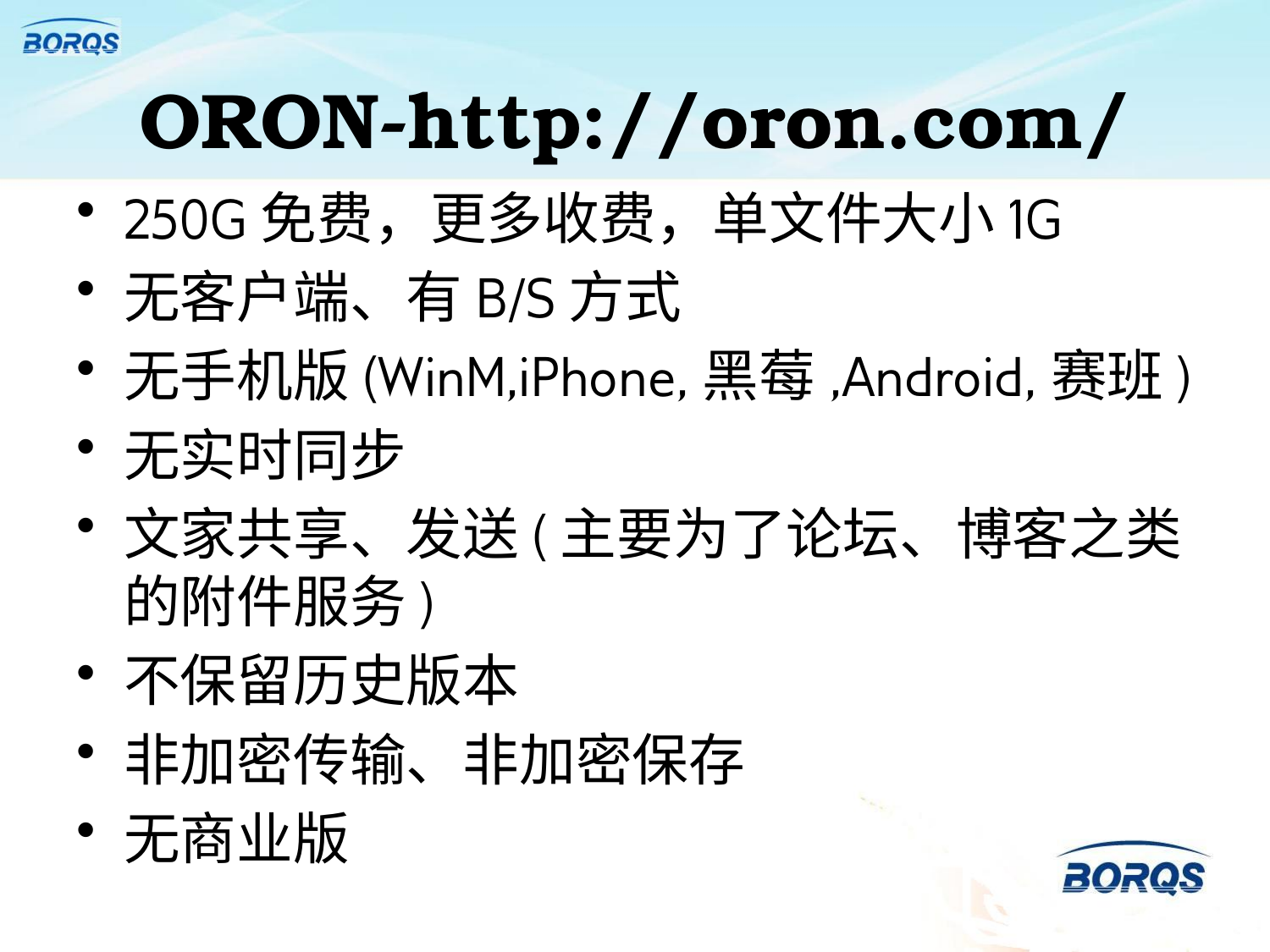

# ORON-http://oron.com/
250G免费，更多收费，单文件大小1G
无客户端、有B/S方式
无手机版(WinM,iPhone,黑莓,Android,赛班)
无实时同步
文家共享、发送(主要为了论坛、博客之类的附件服务)
不保留历史版本
非加密传输、非加密保存
无商业版